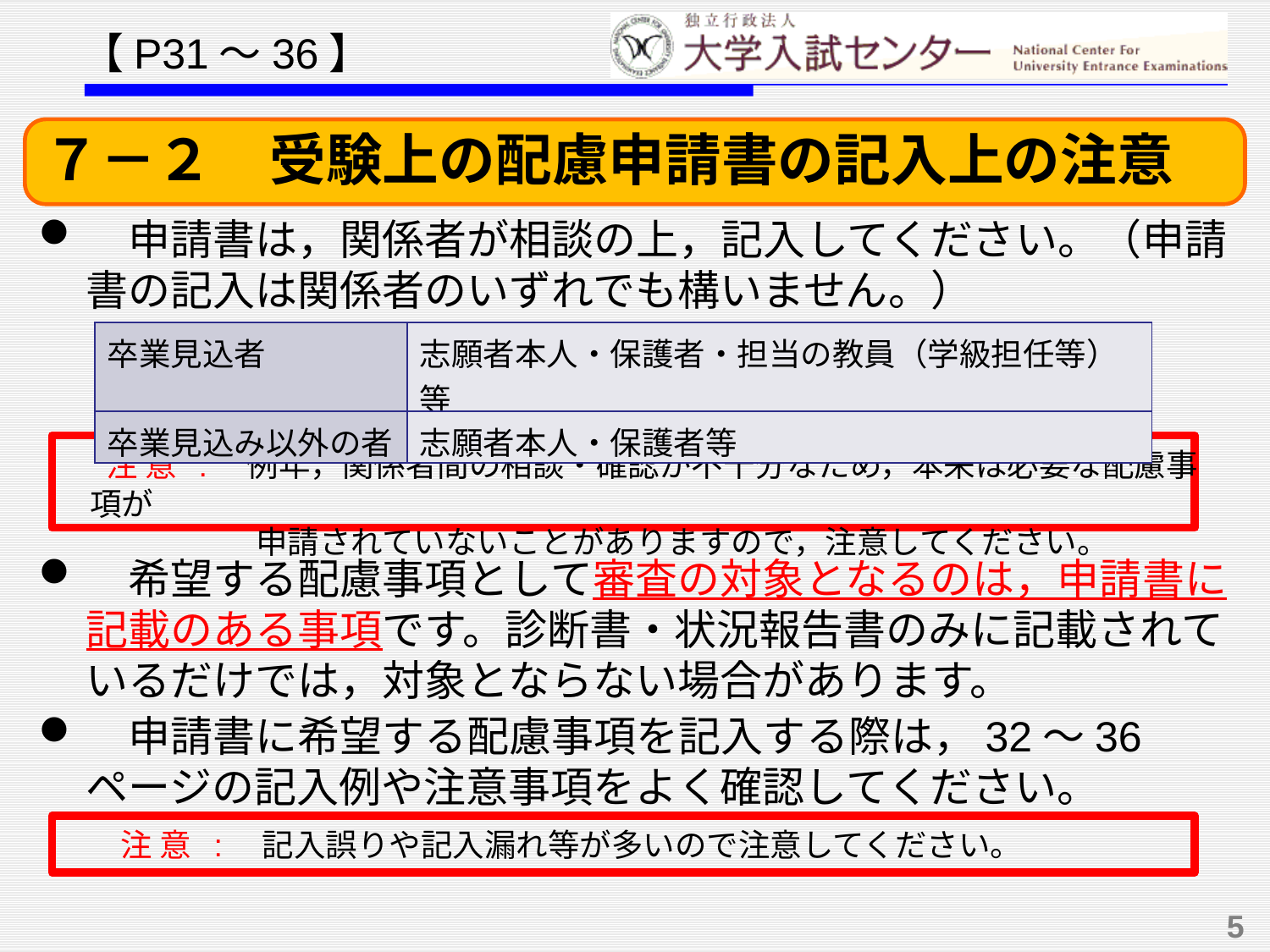

【P31～36】
７－２　受験上の配慮申請書の記入上の注意
　申請書は，関係者が相談の上，記入してください。（申請書の記入は関係者のいずれでも構いません。）

　希望する配慮事項として審査の対象となるのは，申請書に記載のある事項です。診断書・状況報告書のみに記載されているだけでは，対象とならない場合があります。
　申請書に希望する配慮事項を記入する際は，32～36ページの記入例や注意事項をよく確認してください。
| 卒業見込者 | 志願者本人・保護者・担当の教員（学級担任等）等 |
| --- | --- |
| 卒業見込み以外の者 | 志願者本人・保護者等 |

 注 意  :　例年，関係者間の相談・確認が不十分なため，本来は必要な配慮事項が
　　　　　 申請されていないことがありますので，注意してください。

 　 注 意  :　記入誤りや記入漏れ等が多いので注意してください。
5